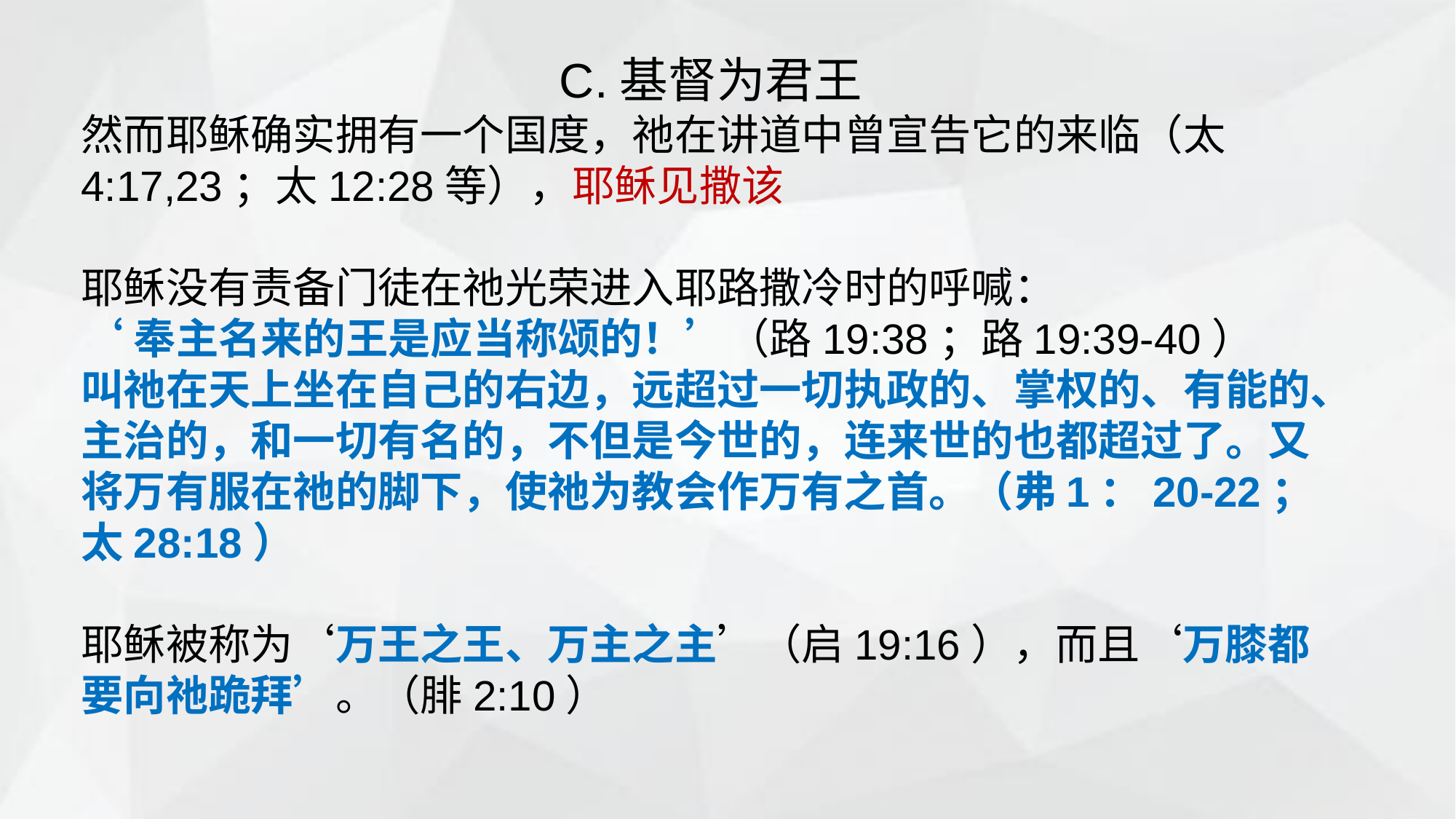

C.基督为君王
然而耶稣确实拥有一个国度，祂在讲道中曾宣告它的来临（太4:17,23；太12:28等），耶稣见撒该

耶稣没有责备门徒在祂光荣进入耶路撒冷时的呼喊：
‘奉主名来的王是应当称颂的！’（路19:38；路19:39-40）
叫祂在天上坐在自己的右边，远超过一切执政的、掌权的、有能的、主治的，和一切有名的，不但是今世的，连来世的也都超过了。又将万有服在祂的脚下，使祂为教会作万有之首。（弗1：20-22；太28:18）

耶稣被称为‘万王之王、万主之主’（启19:16），而且‘万膝都要向祂跪拜’。（腓2:10）

16